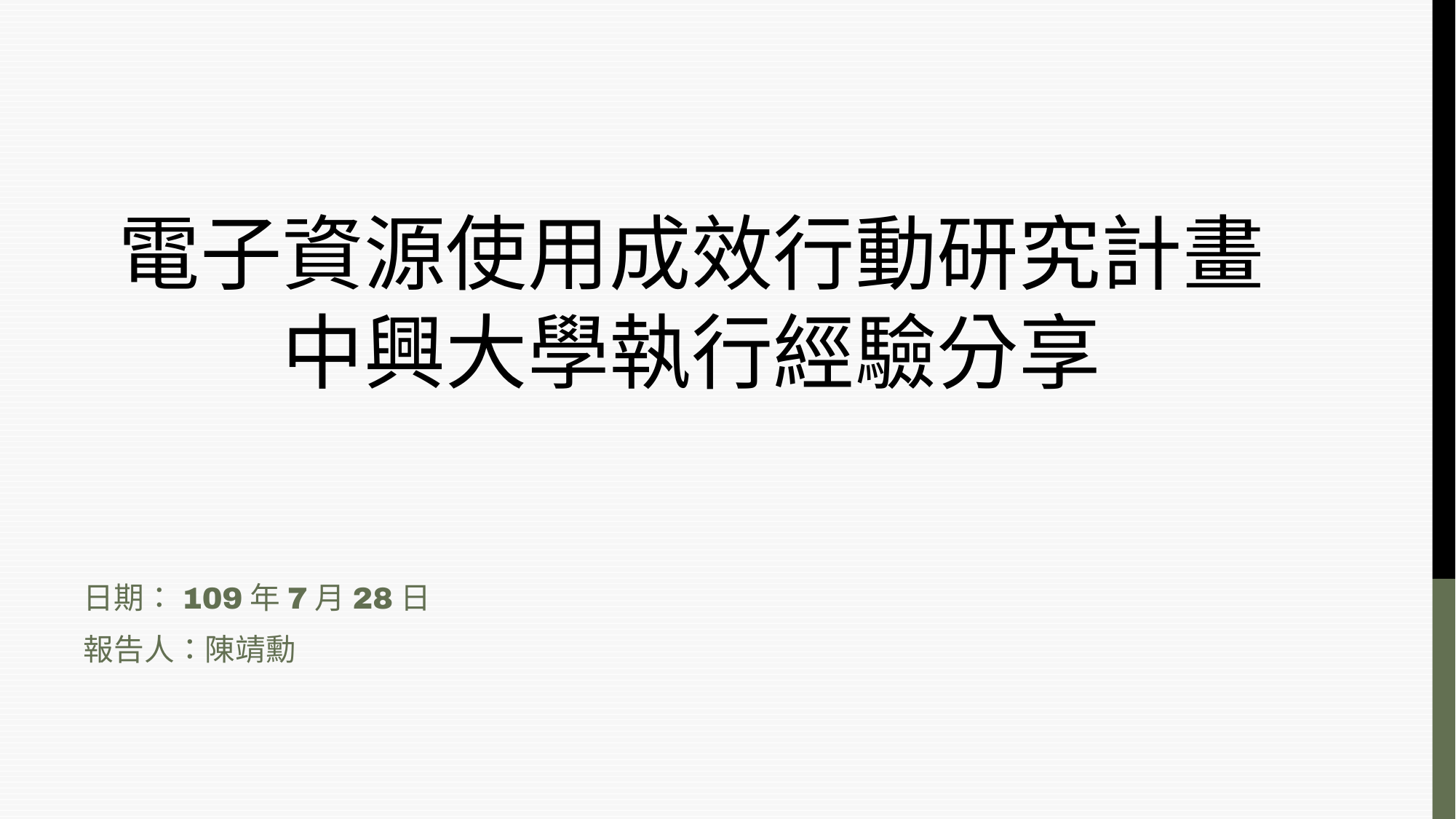

# 電子資源使用成效行動研究計畫 中興大學執行經驗分享
日期：109年7月28日
報告人：陳靖勳